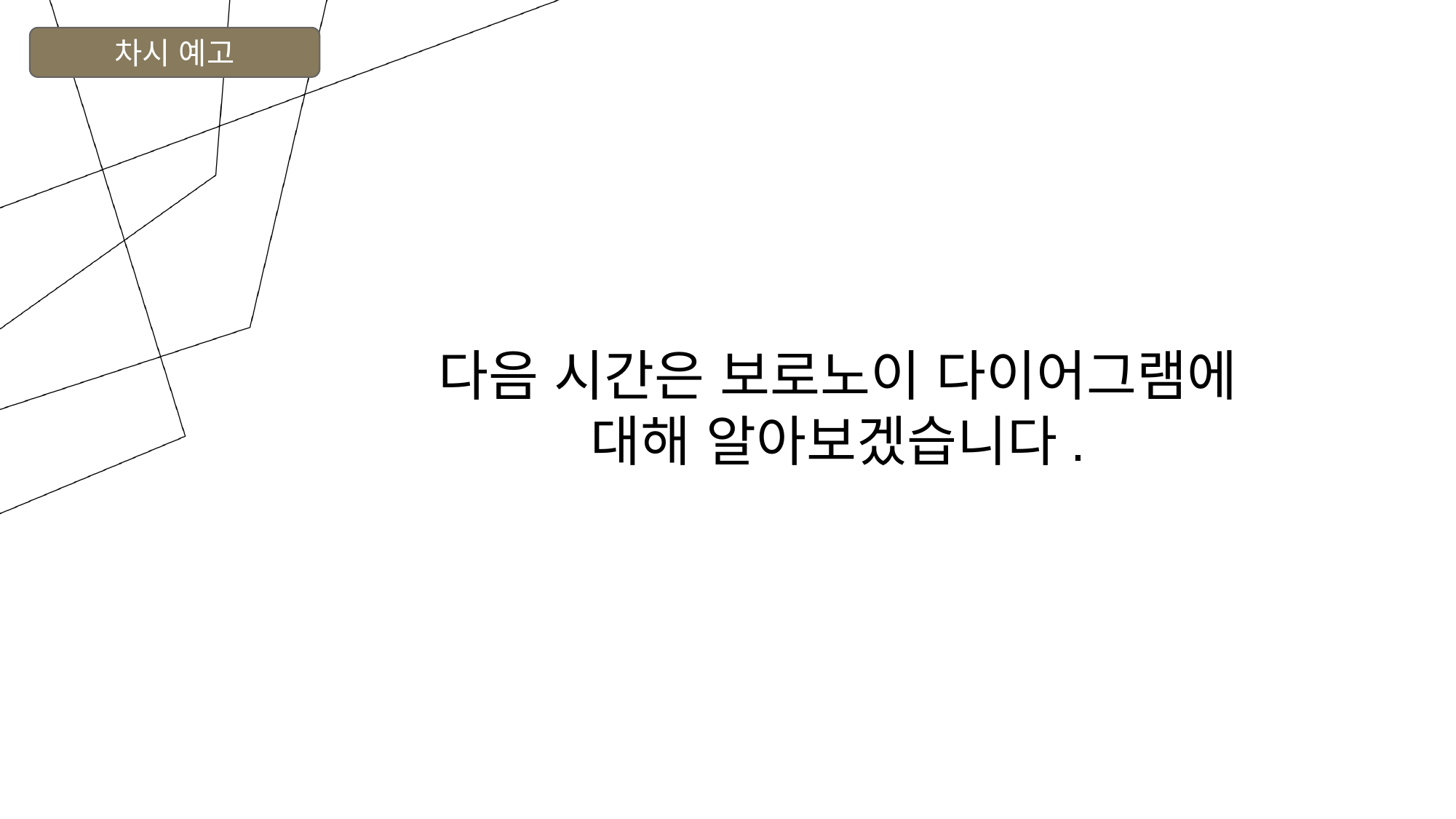

차시 예고
다음 시간은 보로노이 다이어그램에
대해 알아보겠습니다.